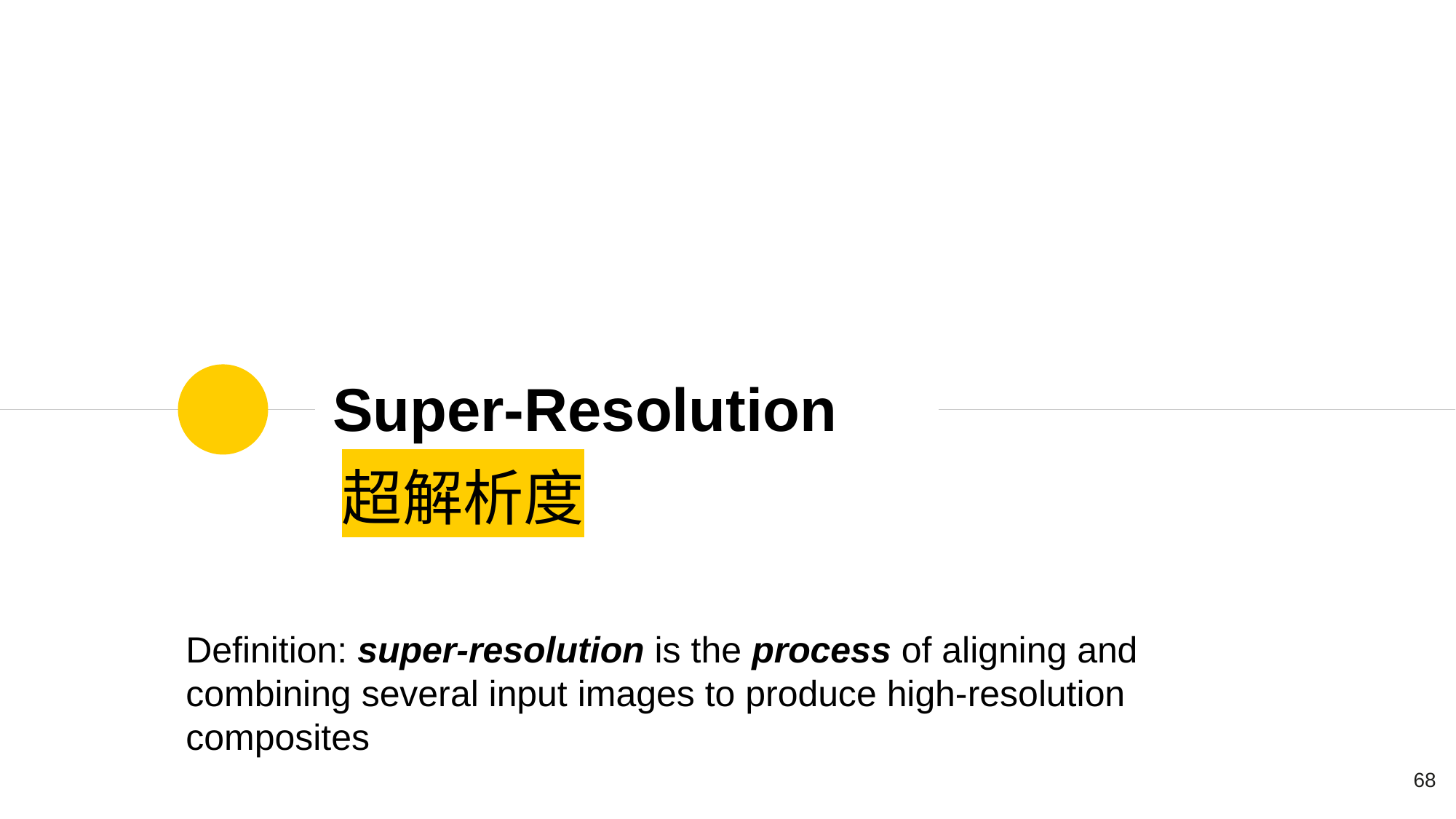

# Super-Resolution
超解析度
Definition: super-resolution is the process of aligning and combining several input images to produce high-resolution composites

68